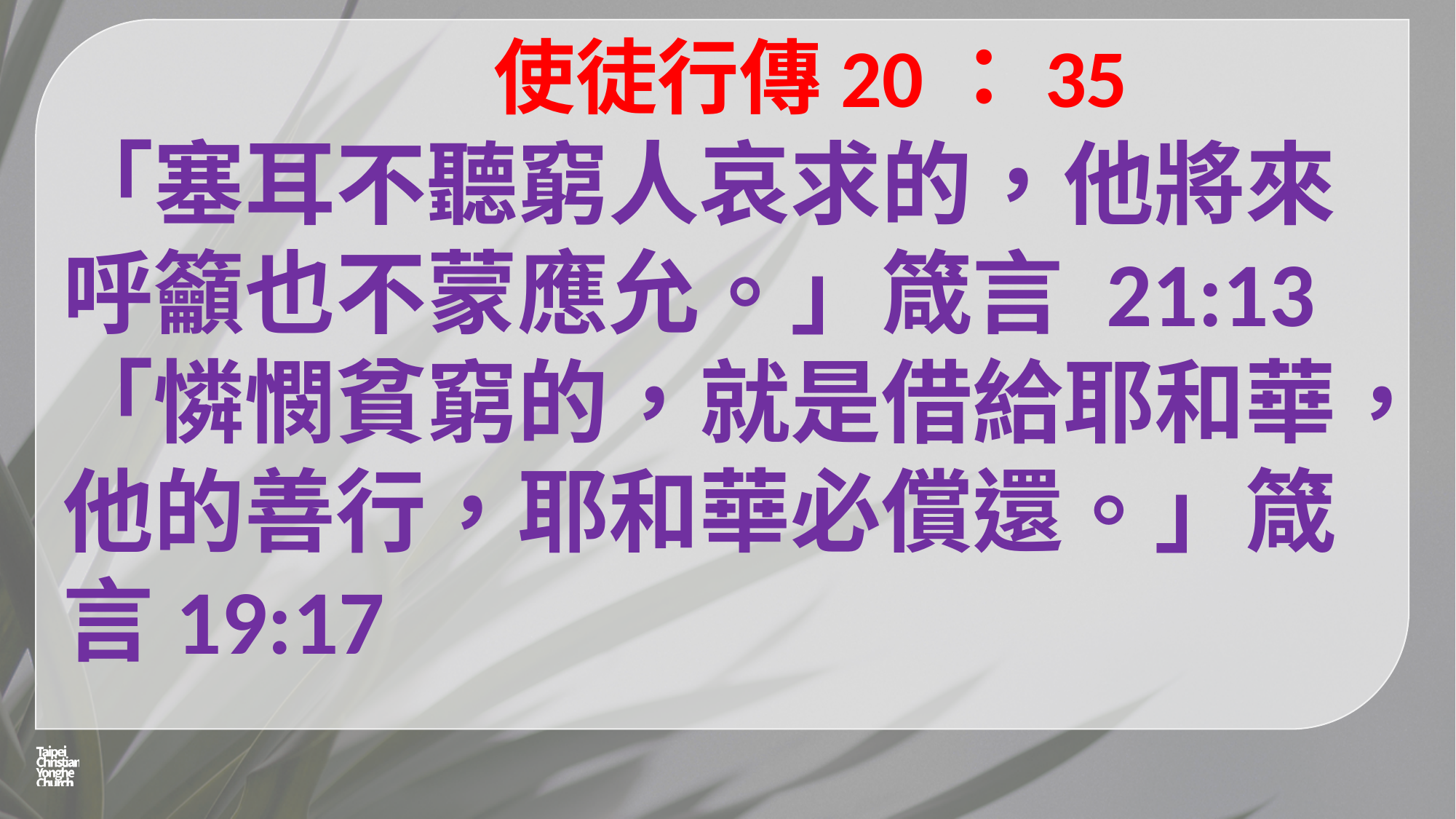

使徒行傳20：35
「塞耳不聽窮人哀求的，他將來呼籲也不蒙應允。」箴言 21:13
「憐憫貧窮的，就是借給耶和華，他的善行，耶和華必償還。」箴言19:17